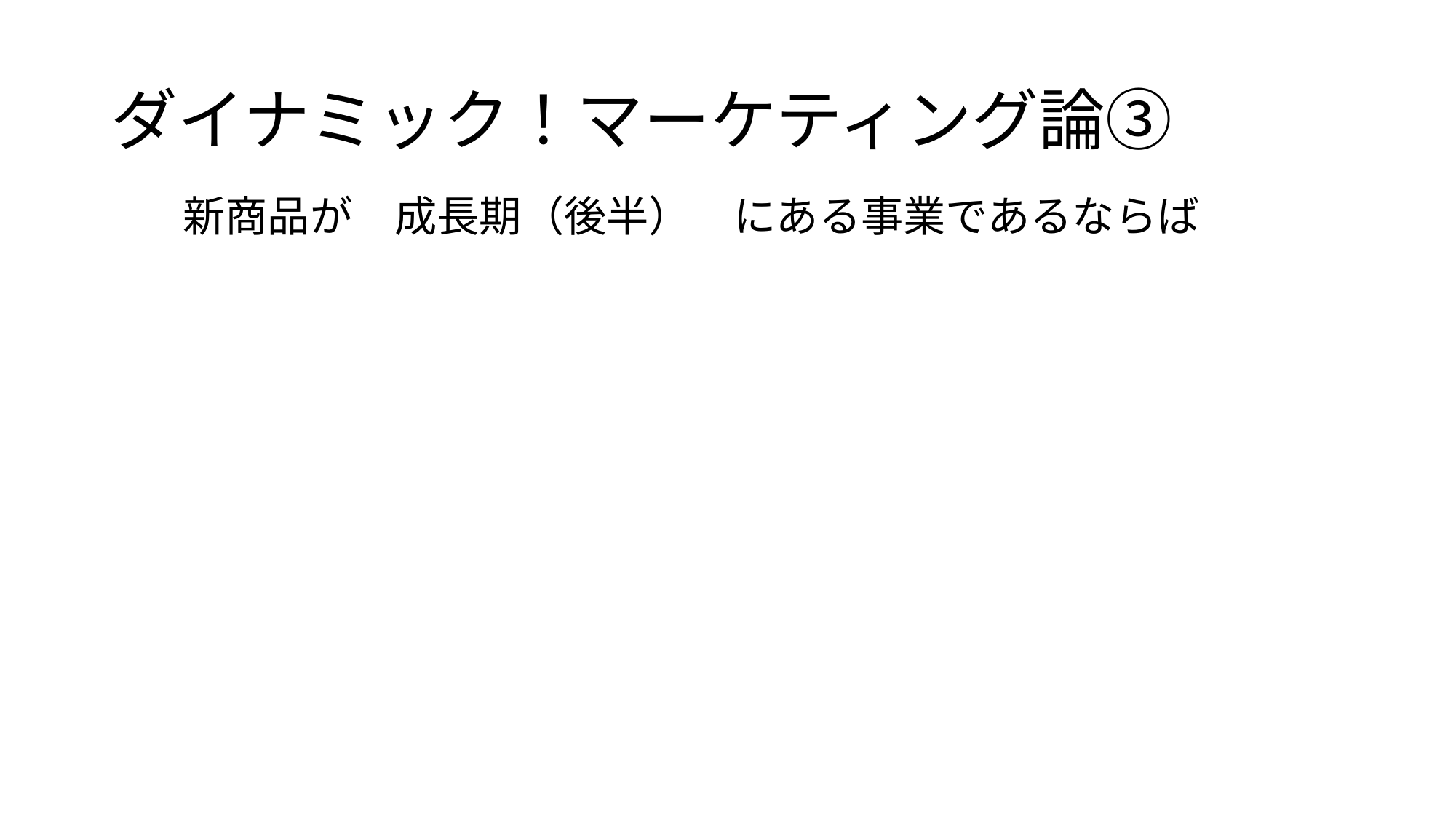

# ダイナミック！マーケティング論③
新商品が　成長期（後半）　にある事業であるならば